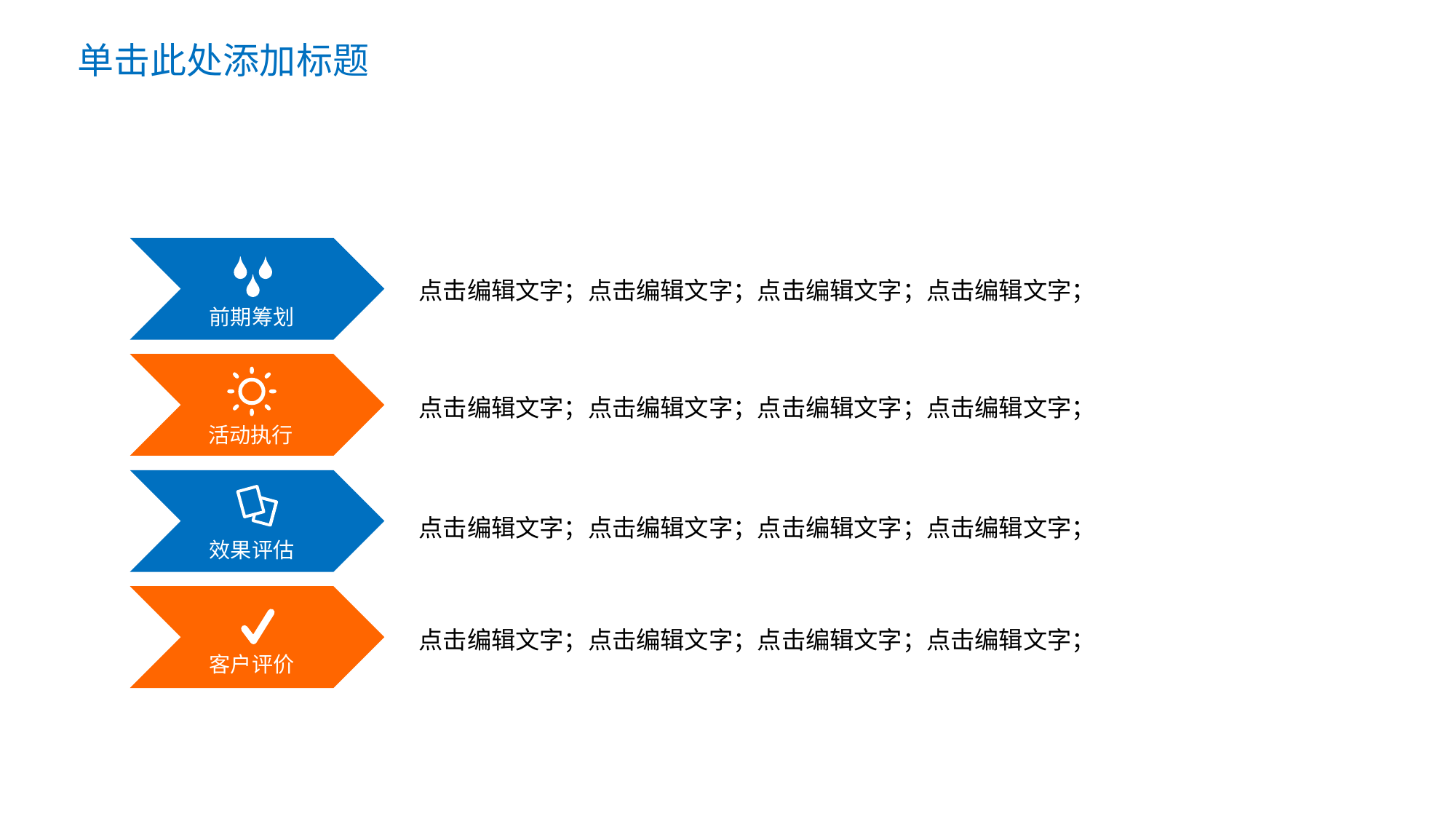

单击此处添加标题

点击编辑文字；点击编辑文字；点击编辑文字；点击编辑文字；
前期筹划

点击编辑文字；点击编辑文字；点击编辑文字；点击编辑文字；
活动执行

点击编辑文字；点击编辑文字；点击编辑文字；点击编辑文字；
效果评估

点击编辑文字；点击编辑文字；点击编辑文字；点击编辑文字；
客户评价